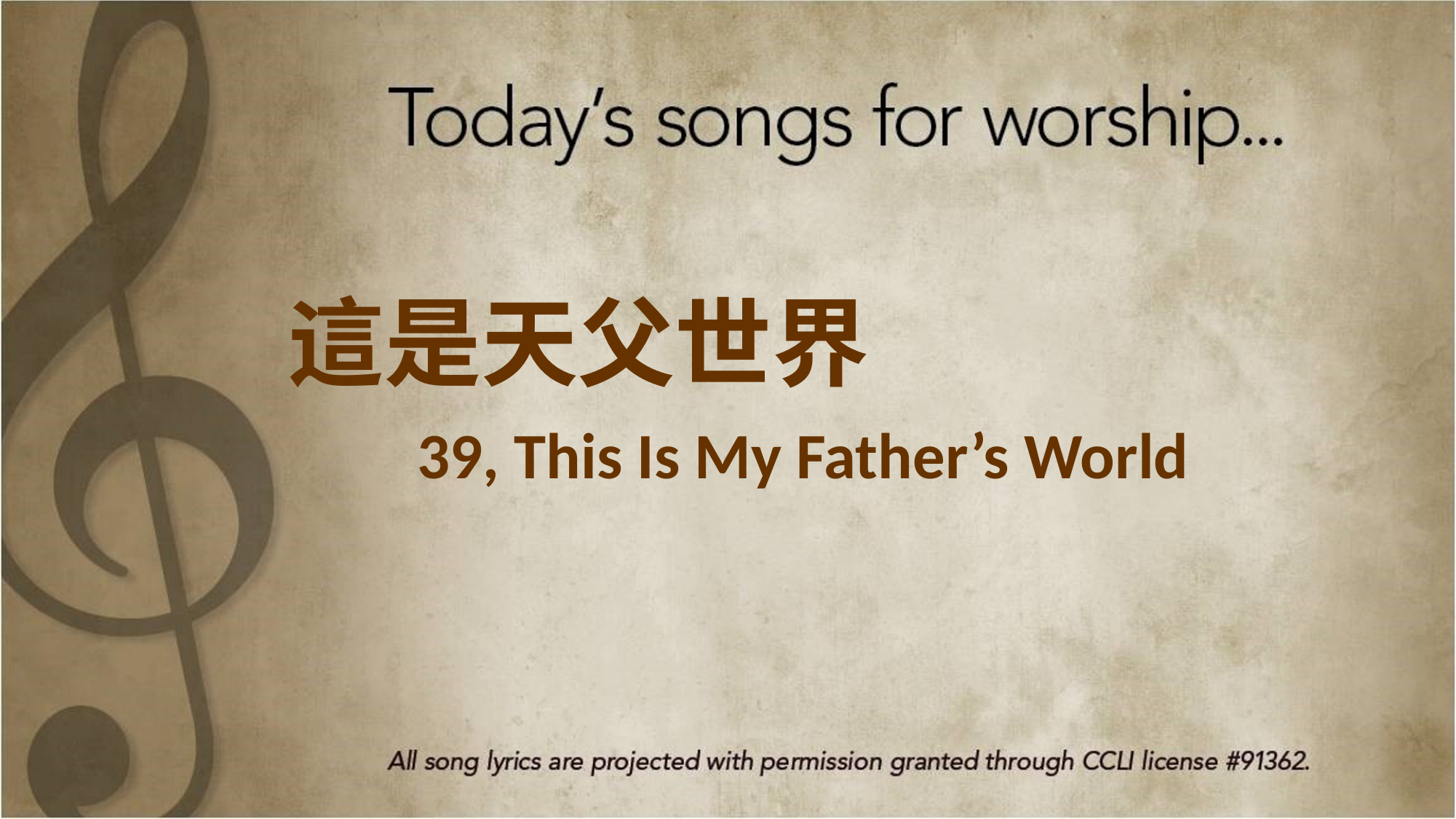

這是天父世界
39, This Is My Father’s World